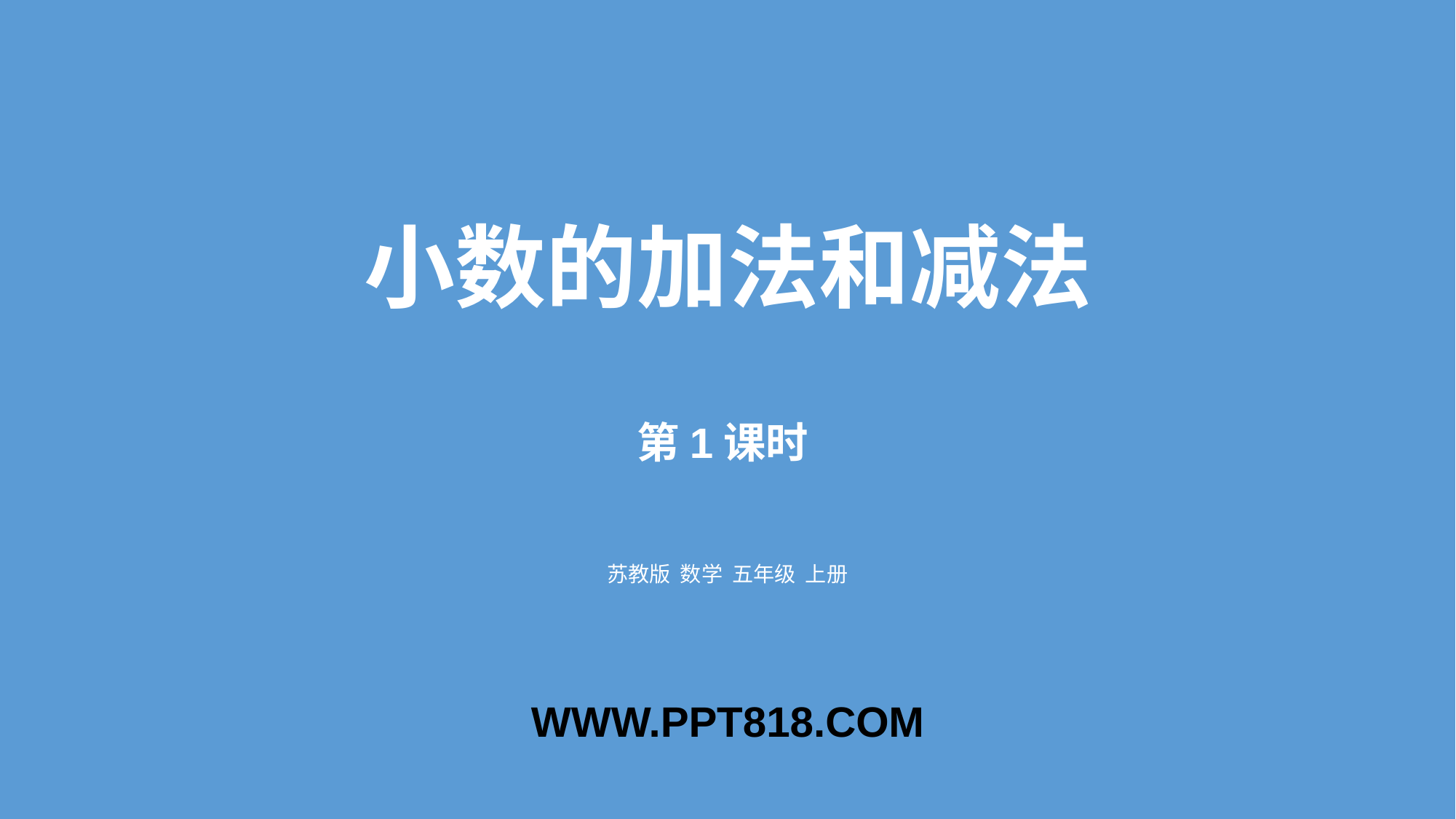

小数的加法和减法
第1课时
苏教版  数学  五年级  上册
WWW.PPT818.COM